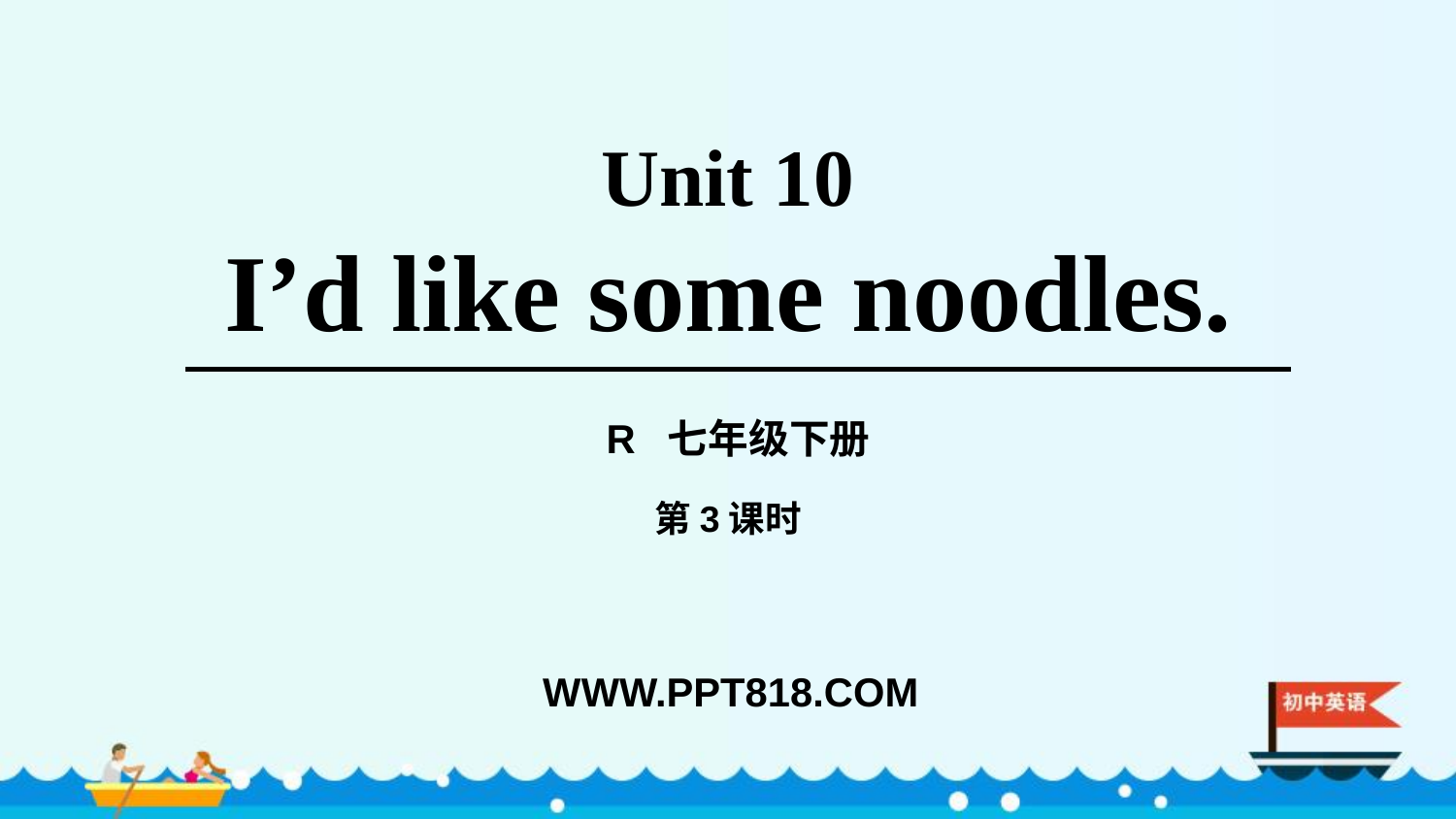

Unit 10
I’d like some noodles.
R  七年级下册
第3课时
WWW.PPT818.COM